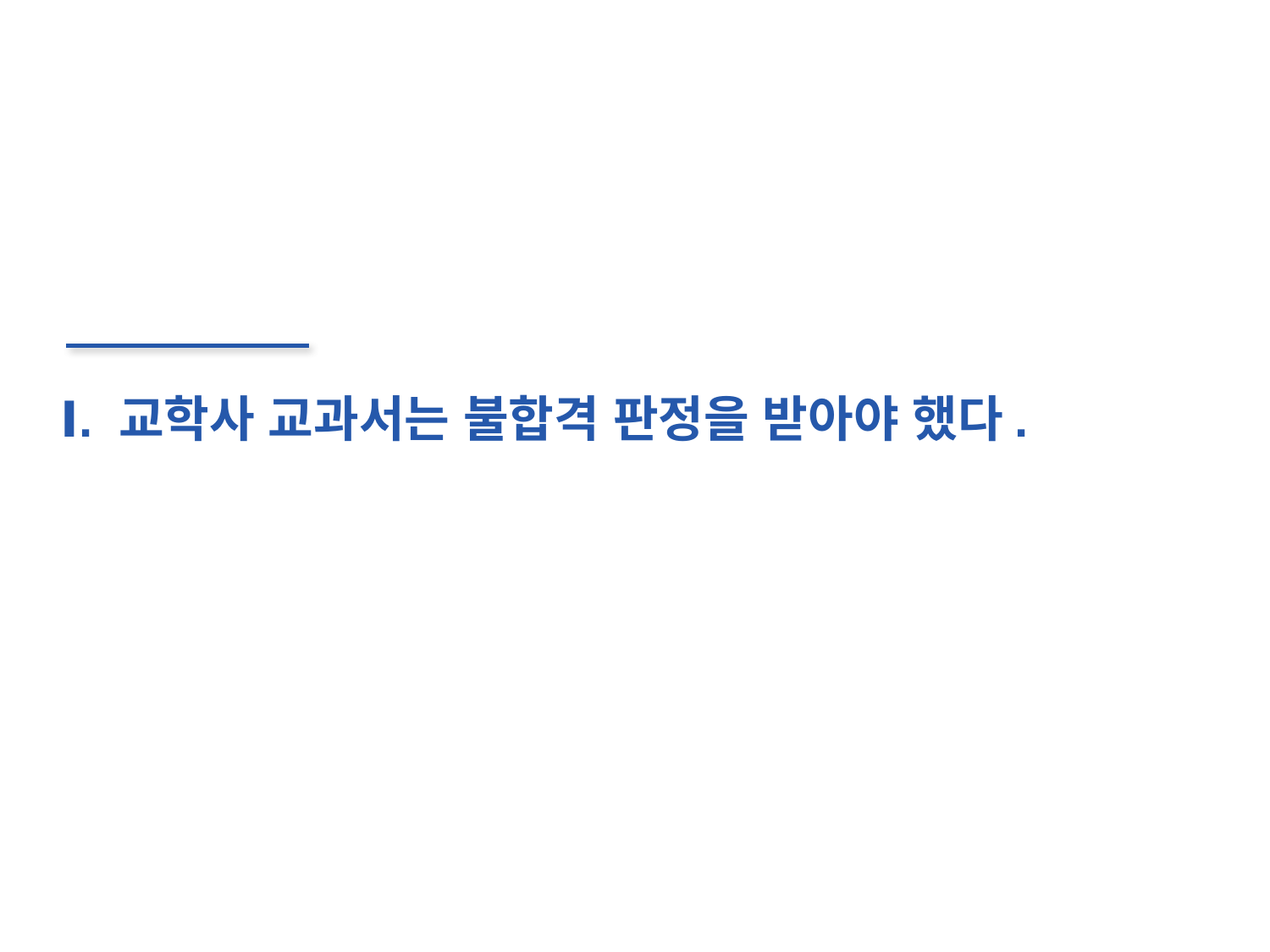

Ⅰ. 교학사 교과서는 불합격 판정을 받아야 했다.